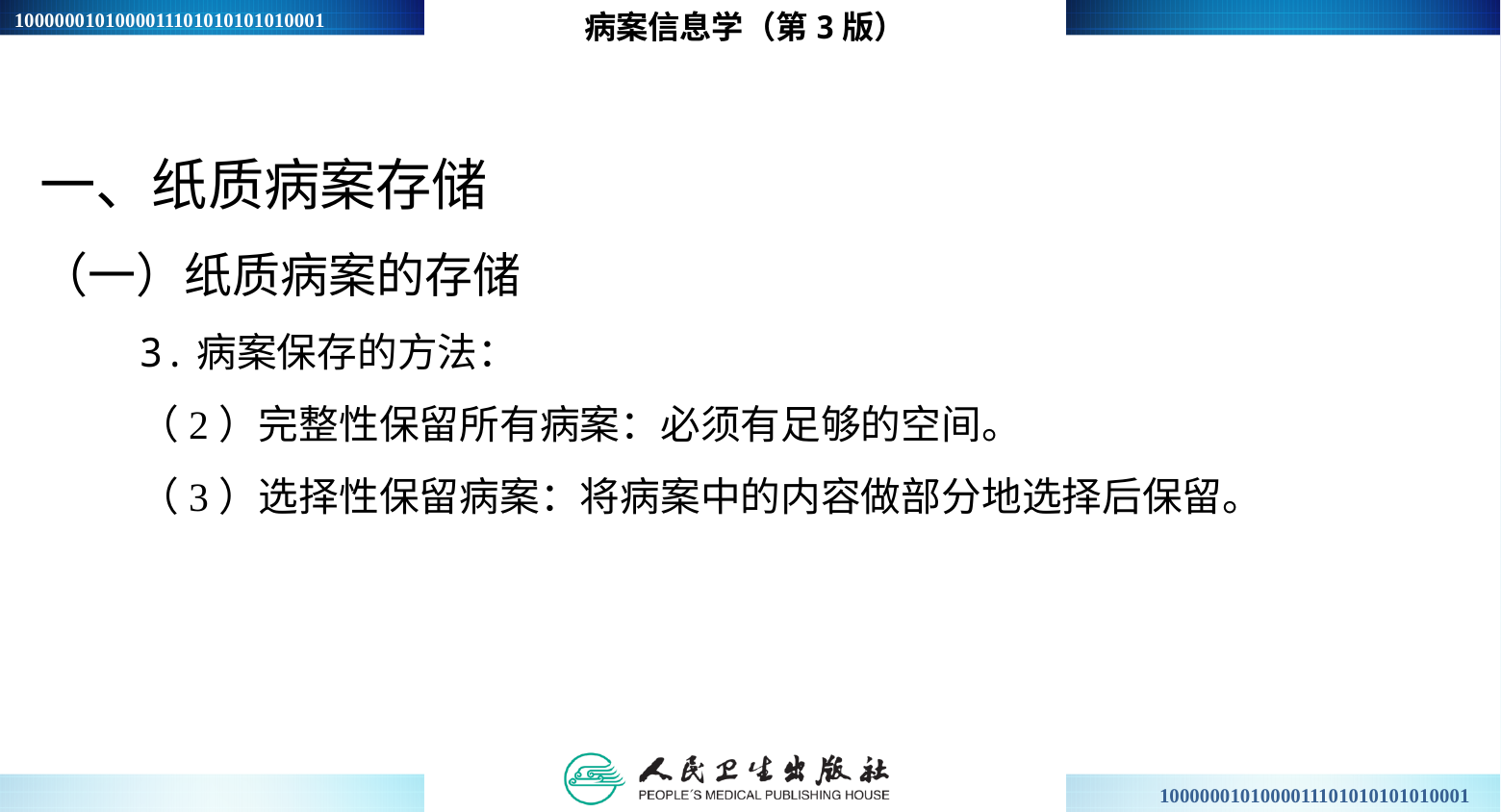

病案信息学（第3版）
一、纸质病案存储
（一）纸质病案的存储
3.病案保存的方法：
（2）完整性保留所有病案：必须有足够的空间。
（3）选择性保留病案：将病案中的内容做部分地选择后保留。